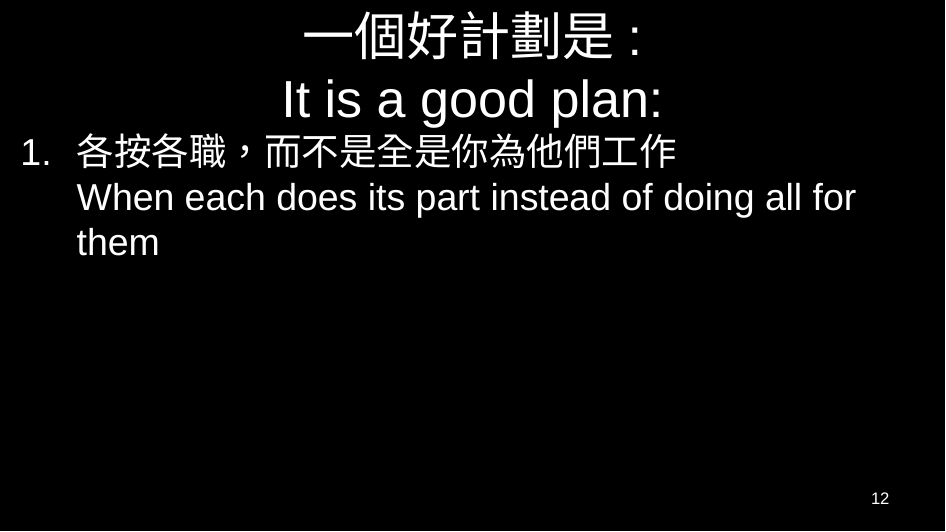

# 一個好計劃是: It is a good plan:
各按各職，而不是全是你為他們工作
When each does its part instead of doing all for them
12